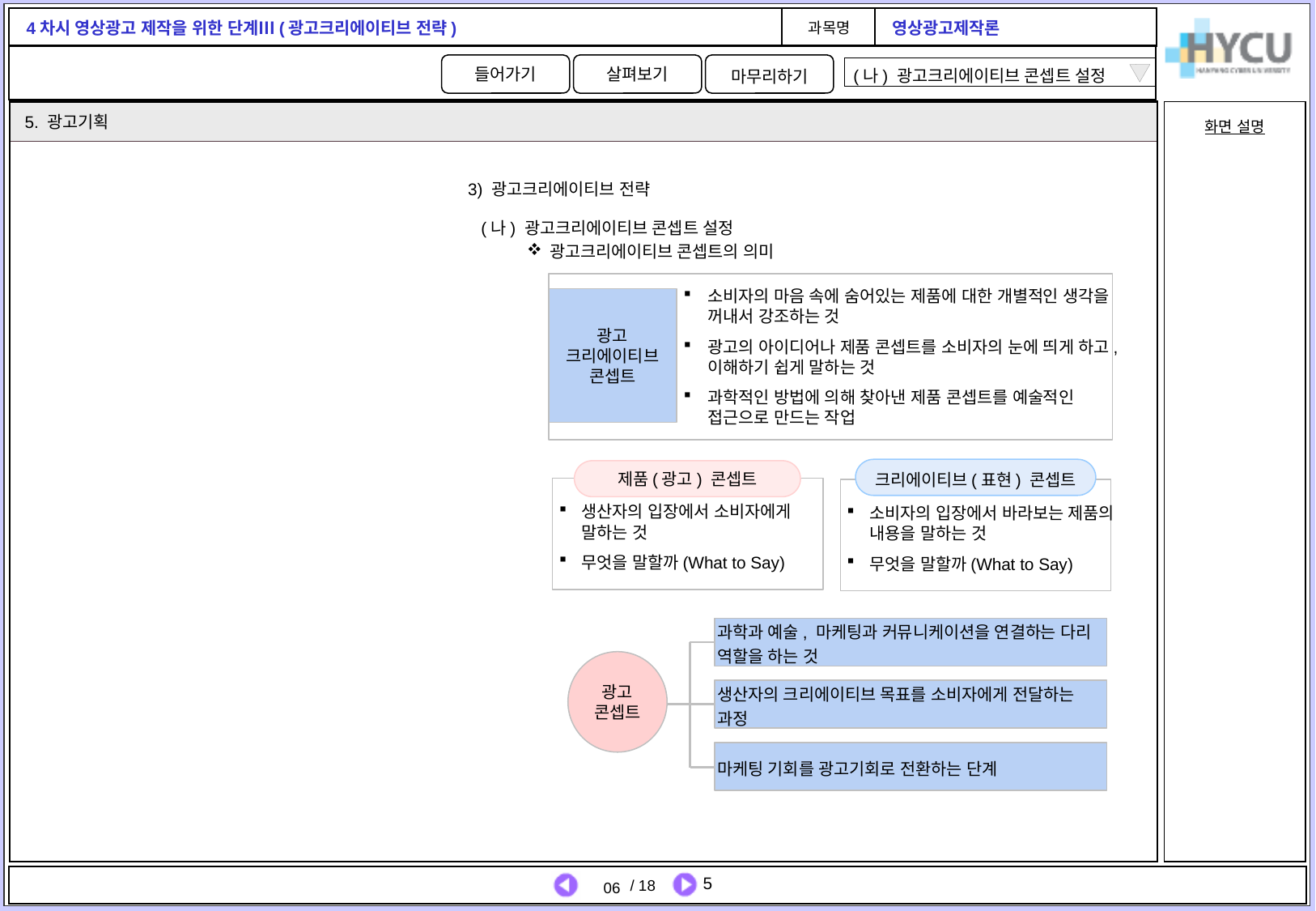

(나) 광고크리에이티브 콘셉트 설정
5. 광고기획
3) 광고크리에이티브 전략
  (나) 광고크리에이티브 콘셉트 설정
광고크리에이티브 콘셉트의 의미

소비자의 마음 속에 숨어있는 제품에 대한 개별적인 생각을 꺼내서 강조하는 것
광고의 아이디어나 제품 콘셉트를 소비자의 눈에 띄게 하고, 이해하기 쉽게 말하는 것
과학적인 방법에 의해 찾아낸 제품 콘셉트를 예술적인 접근으로 만드는 작업
광고 크리에이티브 콘셉트
크리에이티브(표현) 콘셉트
제품(광고) 콘셉트

생산자의 입장에서 소비자에게 말하는 것
무엇을 말할까(What to Say)
소비자의 입장에서 바라보는 제품의 내용을 말하는 것
무엇을 말할까(What to Say)
과학과 예술, 마케팅과 커뮤니케이션을 연결하는 다리 역할을 하는 것
광고
콘셉트
생산자의 크리에이티브 목표를 소비자에게 전달하는 과정
마케팅 기회를 광고기회로 전환하는 단계
06